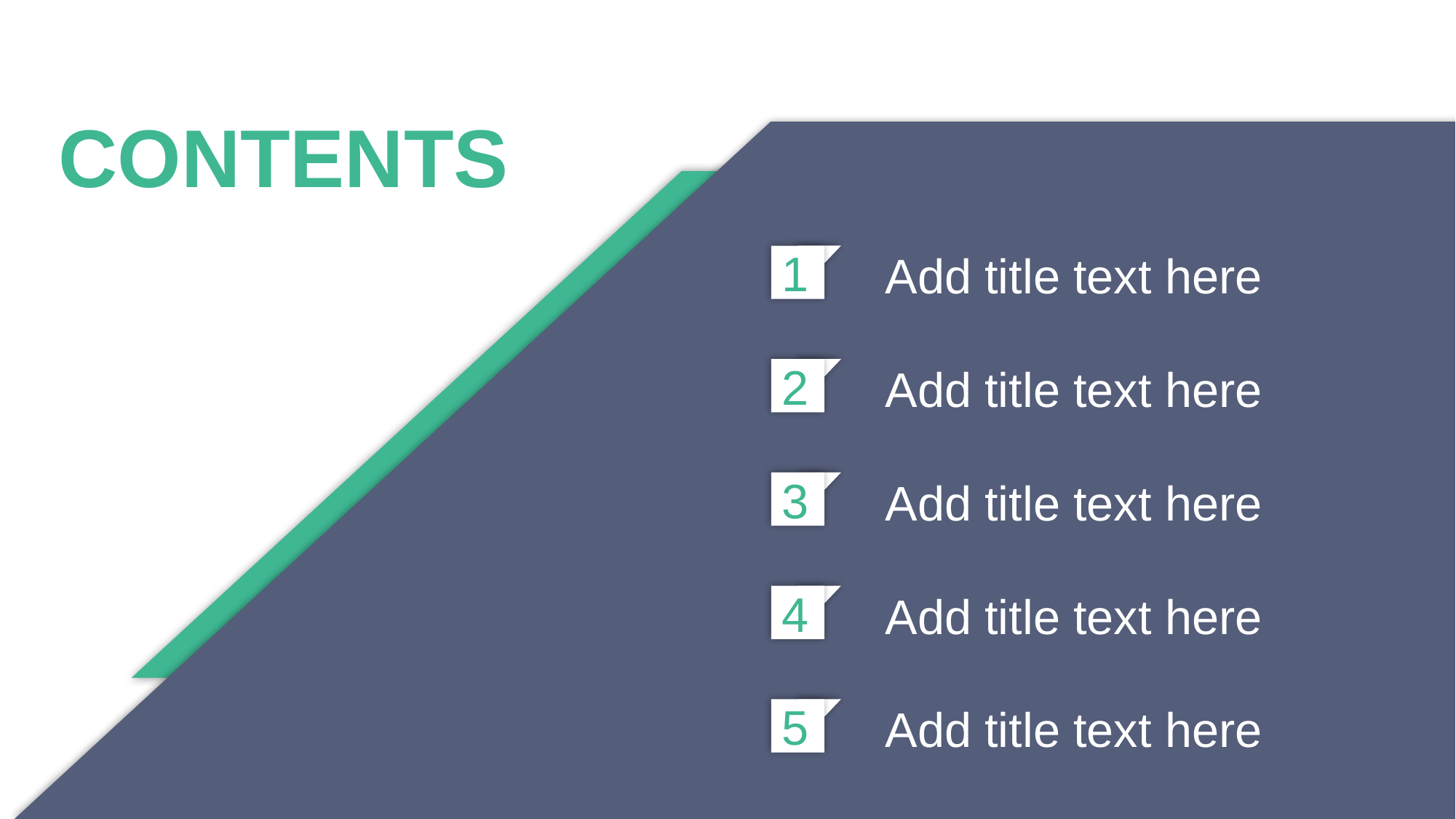

行业PPT模板http://www.1ppt.com/hangye/
CONTENTS

Add title text here
1

Add title text here
2

Add title text here
3

Add title text here
4

Add title text here
5